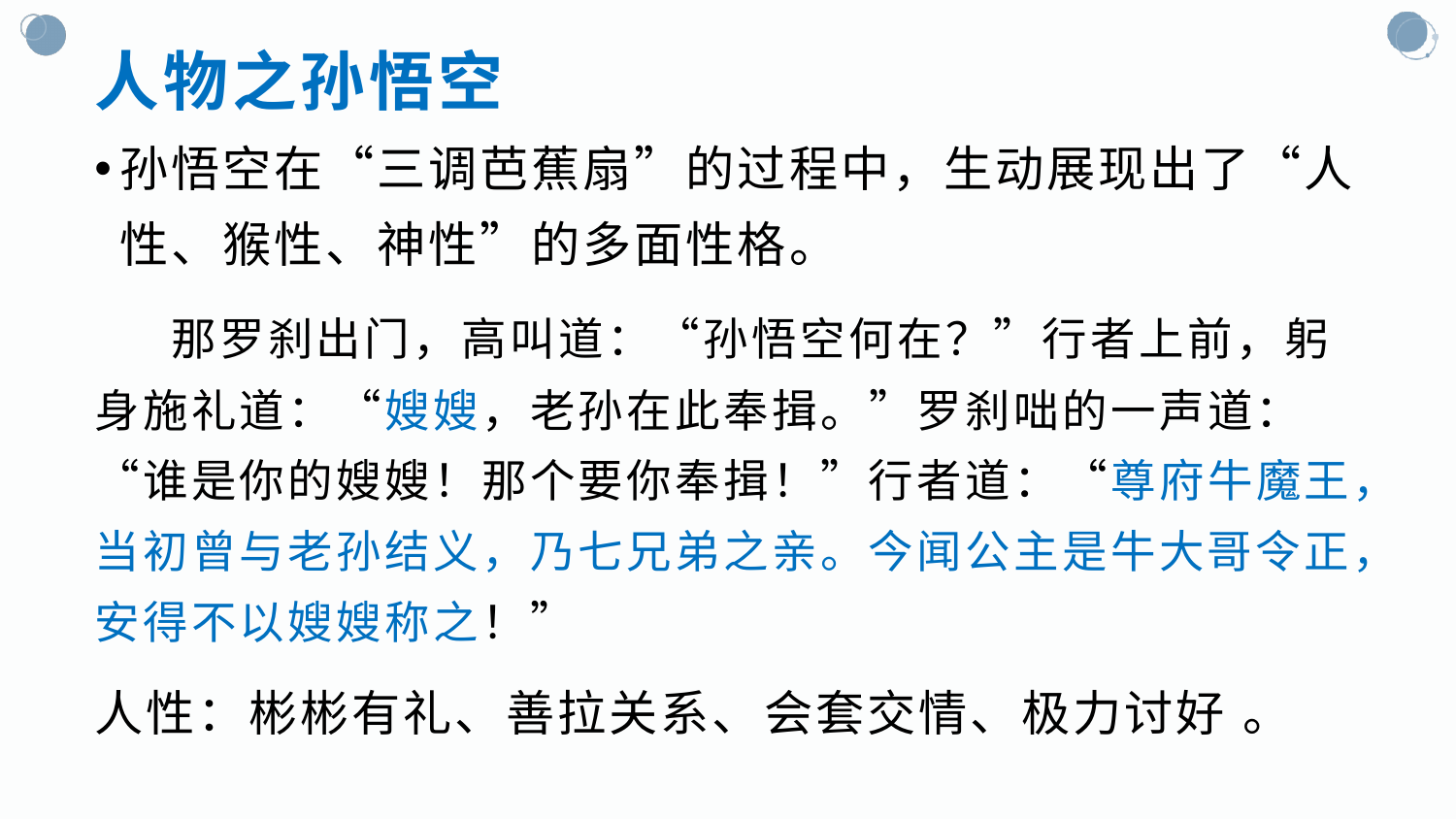

# 人物之孙悟空
孙悟空在“三调芭蕉扇”的过程中，生动展现出了“人性、猴性、神性”的多面性格。
     那罗刹出门，高叫道：“孙悟空何在？”行者上前，躬身施礼道：“嫂嫂，老孙在此奉揖。”罗刹咄的一声道：“谁是你的嫂嫂！那个要你奉揖！”行者道：“尊府牛魔王，当初曾与老孙结义，乃七兄弟之亲。今闻公主是牛大哥令正，安得不以嫂嫂称之！”
人性：彬彬有礼、善拉关系、会套交情、极力讨好 。